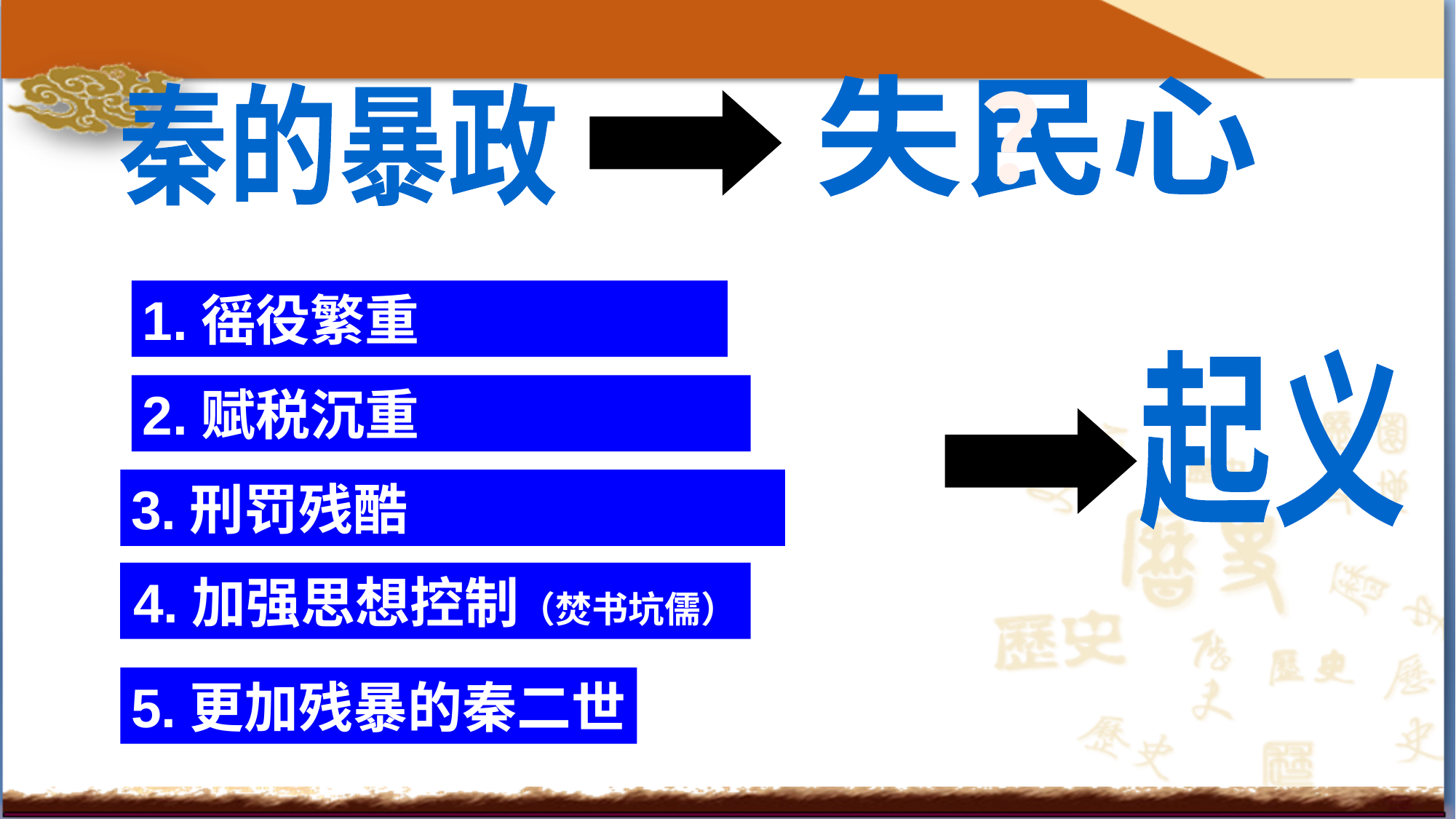

？
失民心
秦的暴政

1.徭役繁重
起义
2.赋税沉重

3.刑罚残酷
4.加强思想控制（焚书坑儒）
5.更加残暴的秦二世